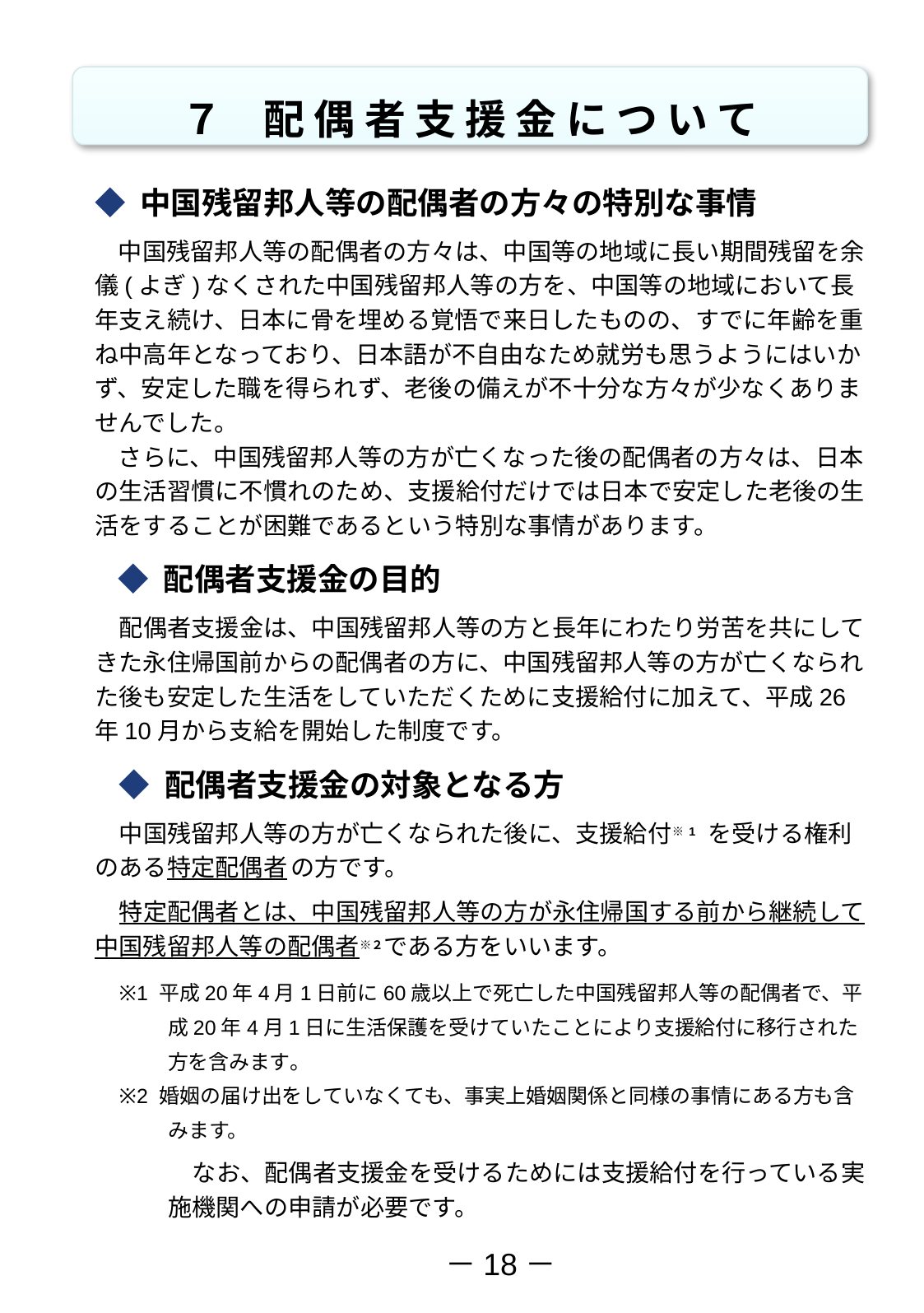

７　配 偶 者 支 援 金 に つ い て
◆ 中国残留邦人等の配偶者の方々の特別な事情
中国残留邦人等の配偶者の方々は、中国等の地域に長い期間残留を余儀(よぎ)なくされた中国残留邦人等の方を、中国等の地域において長年支え続け、日本に骨を埋める覚悟で来日したものの、すでに年齢を重ね中高年となっており、日本語が不自由なため就労も思うようにはいかず、安定した職を得られず、老後の備えが不十分な方々が少なくありませんでした。
さらに、中国残留邦人等の方が亡くなった後の配偶者の方々は、日本の生活習慣に不慣れのため、支援給付だけでは日本で安定した老後の生活をすることが困難であるという特別な事情があります。
◆ 配偶者支援金の目的
配偶者支援金は、中国残留邦人等の方と長年にわたり労苦を共にしてきた永住帰国前からの配偶者の方に、中国残留邦人等の方が亡くなられた後も安定した生活をしていただくために支援給付に加えて、平成26年10月から支給を開始した制度です。
◆ 配偶者支援金の対象となる方
中国残留邦人等の方が亡くなられた後に、支援給付※1 を受ける権利のある特定配偶者 の方です。
特定配偶者とは、中国残留邦人等の方が永住帰国する前から継続して中国残留邦人等の配偶者※２である方をいいます。
※1 平成20年4月1日前に60歳以上で死亡した中国残留邦人等の配偶者で、平成20年4月1日に生活保護を受けていたことにより支援給付に移行された方を含みます。
※2 婚姻の届け出をしていなくても、事実上婚姻関係と同様の事情にある方も含みます。
なお、配偶者支援金を受けるためには支援給付を行っている実施機関への申請が必要です。

－18－